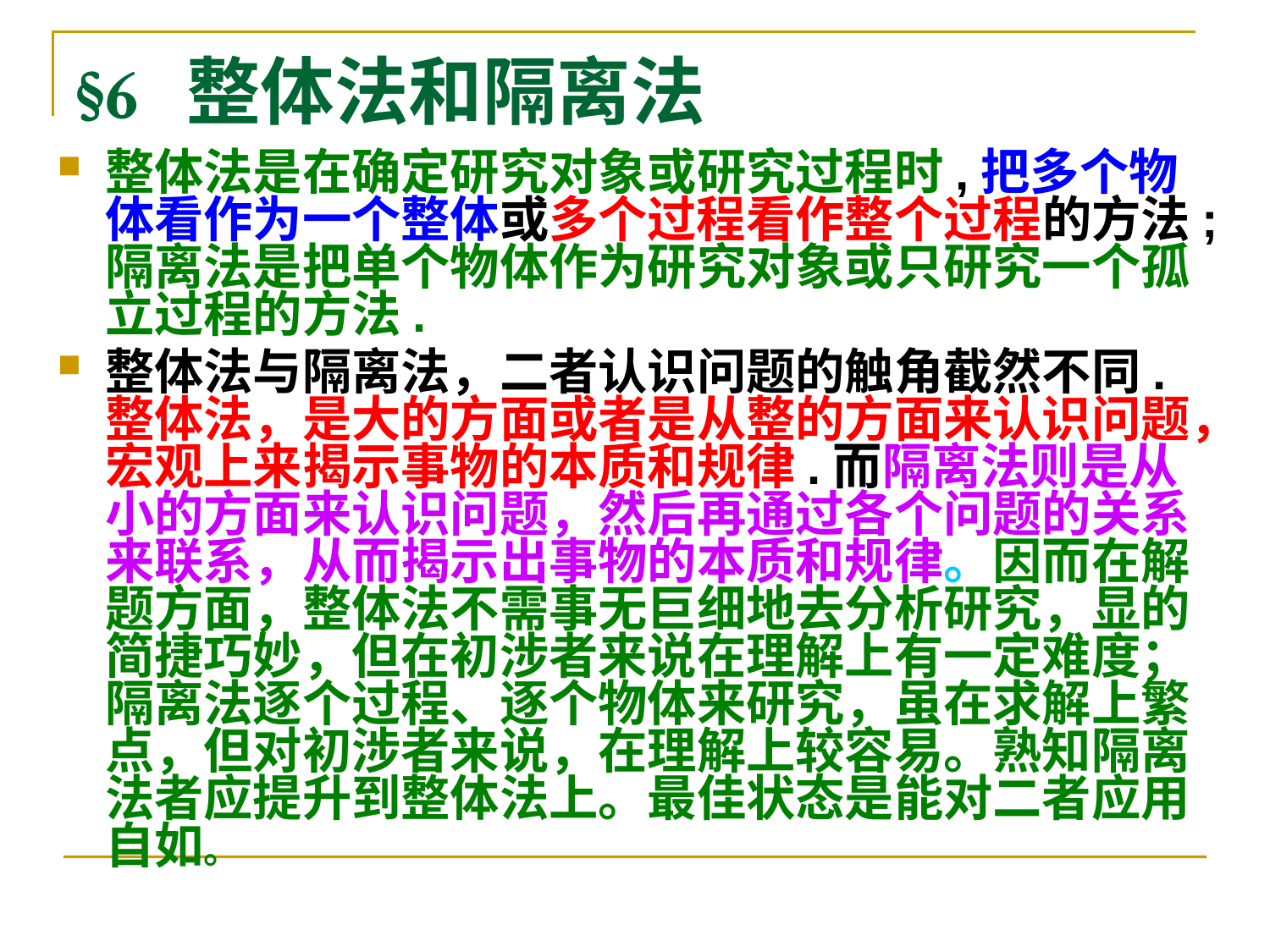

# §6  整体法和隔离法
整体法是在确定研究对象或研究过程时,把多个物体看作为一个整体或多个过程看作整个过程的方法;隔离法是把单个物体作为研究对象或只研究一个孤立过程的方法.
整体法与隔离法，二者认识问题的触角截然不同.整体法，是大的方面或者是从整的方面来认识问题，宏观上来揭示事物的本质和规律.而隔离法则是从小的方面来认识问题，然后再通过各个问题的关系来联系，从而揭示出事物的本质和规律。因而在解题方面，整体法不需事无巨细地去分析研究，显的简捷巧妙，但在初涉者来说在理解上有一定难度；隔离法逐个过程、逐个物体来研究，虽在求解上繁点，但对初涉者来说，在理解上较容易。熟知隔离法者应提升到整体法上。最佳状态是能对二者应用自如。